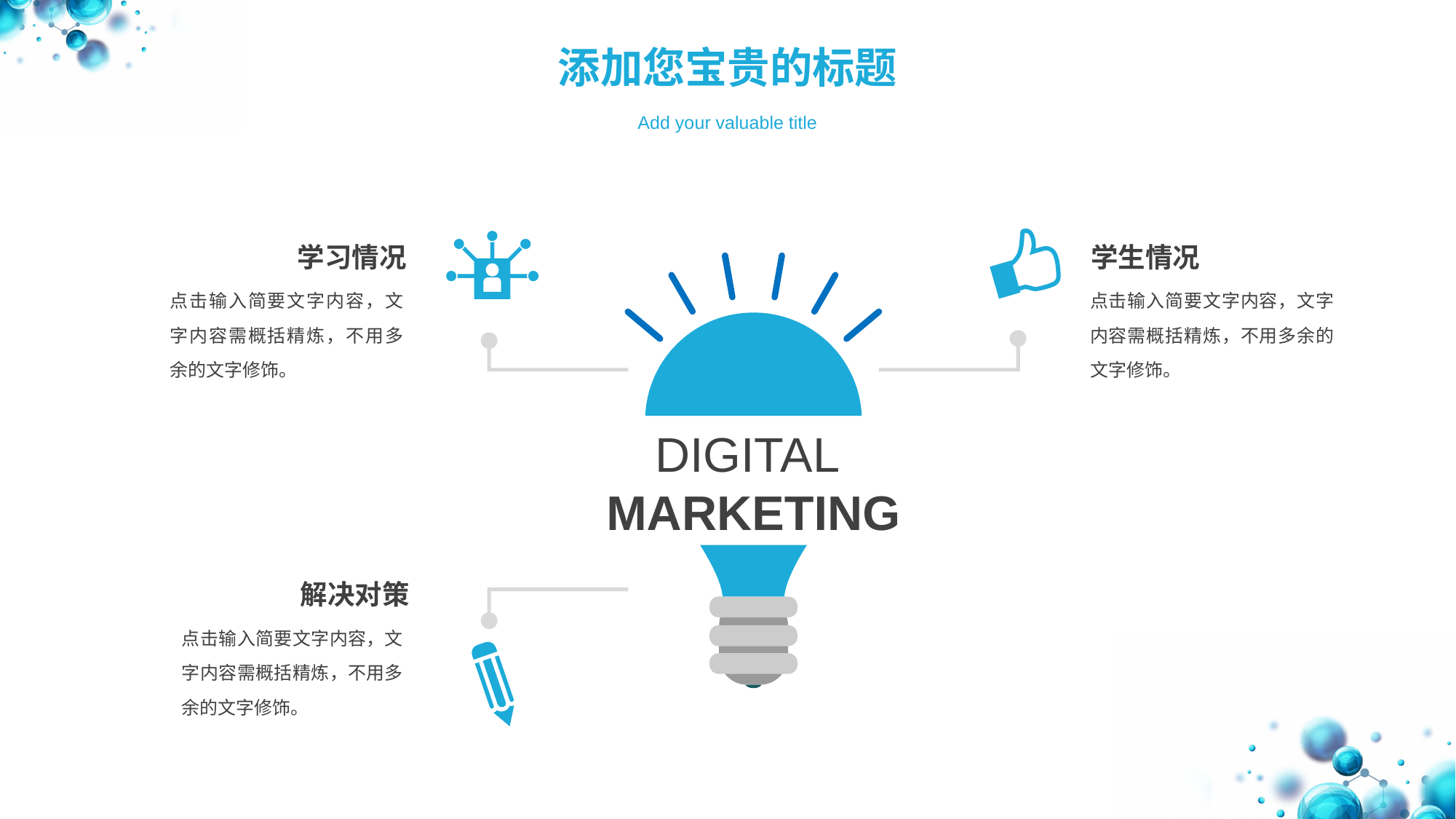

添加您宝贵的标题
Add your valuable title

学生情况
点击输入简要文字内容，文字内容需概括精炼，不用多余的文字修饰。
学习情况
点击输入简要文字内容，文字内容需概括精炼，不用多余的文字修饰。

DIGITAL
MARKETING

解决对策
点击输入简要文字内容，文字内容需概括精炼，不用多余的文字修饰。